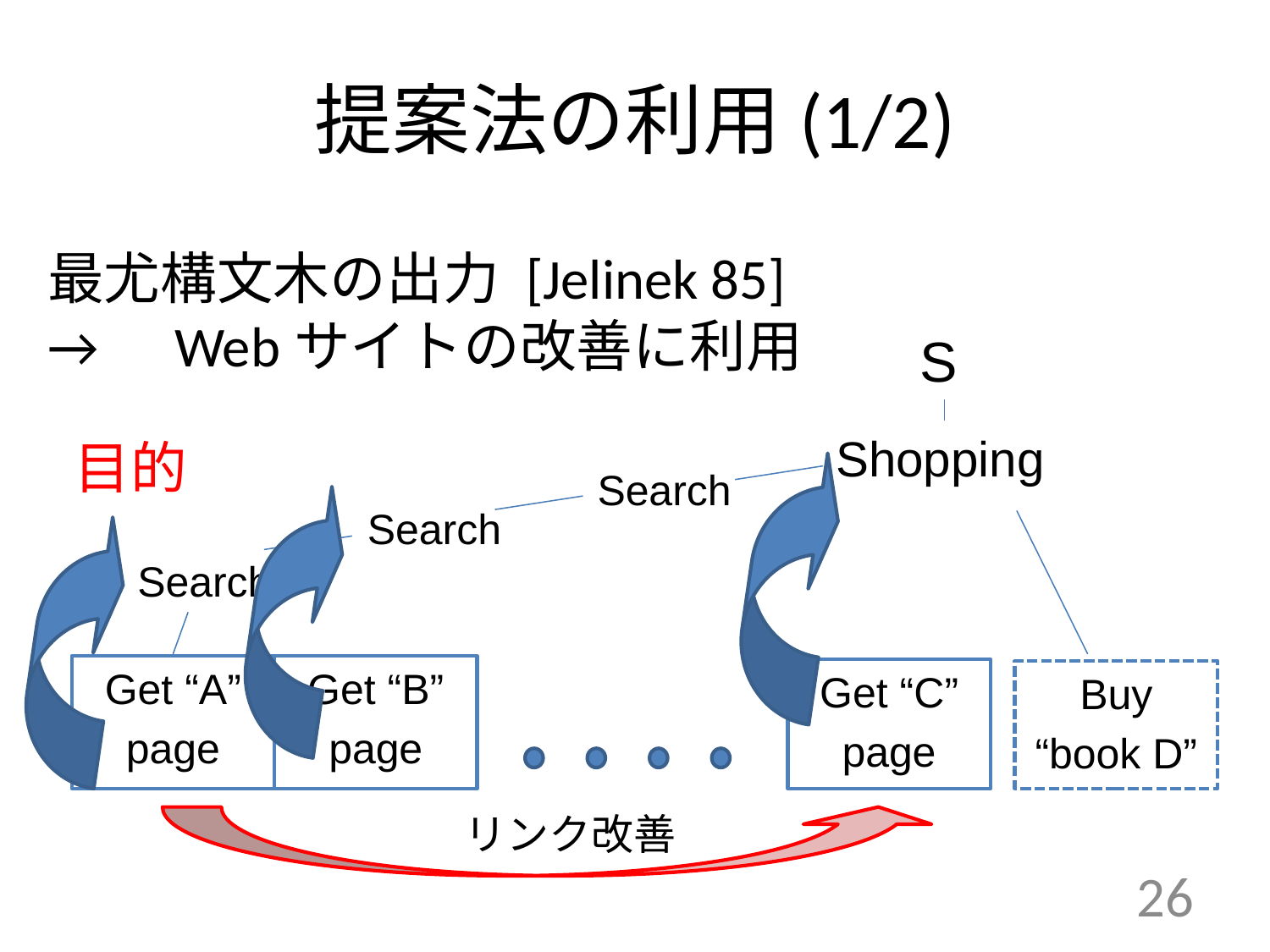

# 提案法の利用(1/2)
最尤構文木の出力 [Jelinek 85]
→	Webサイトの改善に利用
S
Shopping
目的

Search
Search
Search
Get “A”
page
Get “B”
page
Get “C”
page
Buy
“book D”

リンク改善

26